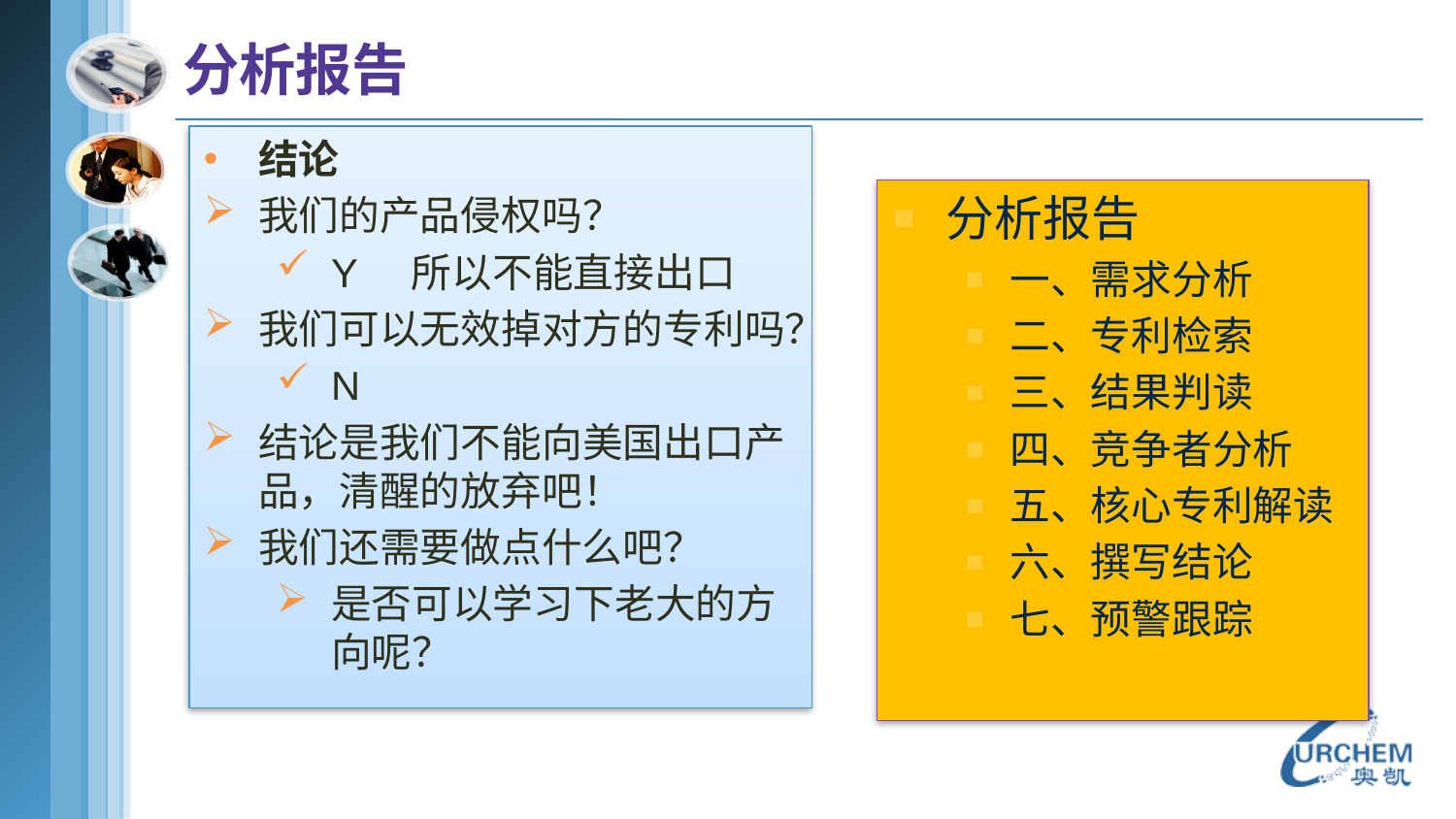

# 分析报告
结论
我们的产品侵权吗？
Y    所以不能直接出口
我们可以无效掉对方的专利吗？
N
结论是我们不能向美国出口产品，清醒的放弃吧！
我们还需要做点什么吧？
是否可以学习下老大的方向呢？

分析报告
一、需求分析
二、专利检索
三、结果判读
四、竞争者分析
五、核心专利解读
六、撰写结论
七、预警跟踪